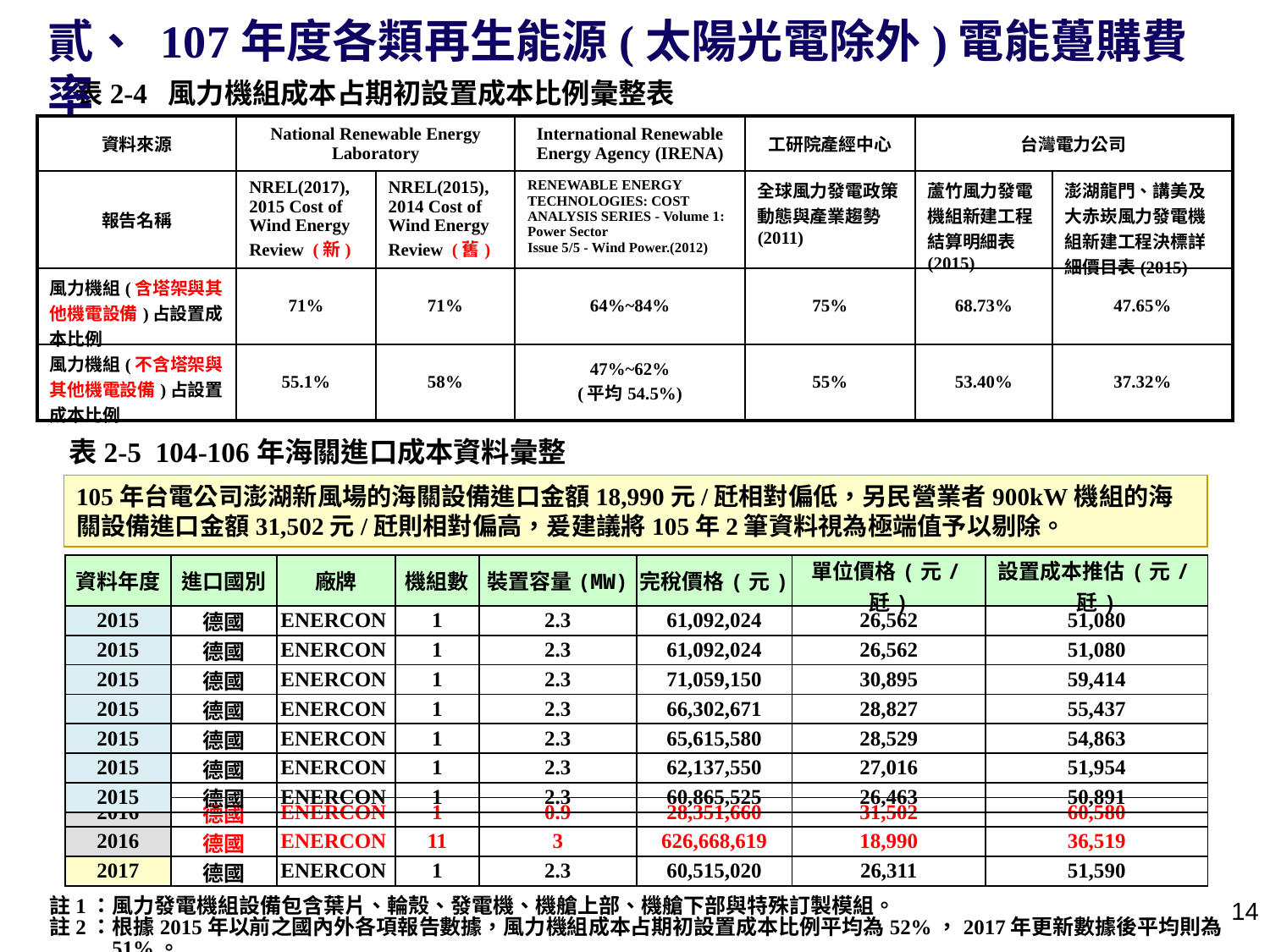

貳、 107年度各類再生能源(太陽光電除外)電能躉購費率
表2-4  風力機組成本占期初設置成本比例彙整表
| 資料來源 | National Renewable Energy Laboratory |  | International Renewable Energy Agency (IRENA) | 工研院產經中心 | 台灣電力公司 |  |
| --- | --- | --- | --- | --- | --- | --- |
| 報告名稱 | NREL(2017), 2015 Cost of Wind Energy Review (新) | NREL(2015), 2014 Cost of Wind Energy Review (舊) | RENEWABLE ENERGY TECHNOLOGIES: COST ANALYSIS SERIES - Volume 1: Power Sector Issue 5/5 - Wind Power.(2012) | 全球風力發電政策動態與產業趨勢(2011) | 蘆竹風力發電機組新建工程結算明細表(2015) | 澎湖龍門、講美及大赤崁風力發電機組新建工程決標詳細價目表(2015) |
| 風力機組(含塔架與其他機電設備)占設置成本比例 | 71% | 71% | 64%~84% | 75% | 68.73% | 47.65% |
| 風力機組(不含塔架與其他機電設備)占設置成本比例 | 55.1% | 58% | 47%~62% (平均54.5%) | 55% | 53.40% | 37.32% |
表2-5  104-106年海關進口成本資料彙整
105年台電公司澎湖新風場的海關設備進口金額18,990元/瓩相對偏低，另民營業者900kW機組的海關設備進口金額31,502元/瓩則相對偏高，爰建議將105年2筆資料視為極端值予以剔除。
| 資料年度 | 進口國別 | 廠牌 | 機組數 | 裝置容量(MW) | 完稅價格(元) | 單位價格(元/瓩) | 設置成本推估(元/瓩) |
| --- | --- | --- | --- | --- | --- | --- | --- |
| 2015 | 德國 | ENERCON | 1 | 2.3 | 61,092,024 | 26,562 | 51,080 |
| 2015 | 德國 | ENERCON | 1 | 2.3 | 61,092,024 | 26,562 | 51,080 |
| 2015 | 德國 | ENERCON | 1 | 2.3 | 71,059,150 | 30,895 | 59,414 |
| 2015 | 德國 | ENERCON | 1 | 2.3 | 66,302,671 | 28,827 | 55,437 |
| 2015 | 德國 | ENERCON | 1 | 2.3 | 65,615,580 | 28,529 | 54,863 |
| 2015 | 德國 | ENERCON | 1 | 2.3 | 62,137,550 | 27,016 | 51,954 |
| 2015 | 德國 | ENERCON | 1 | 2.3 | 60,865,525 | 26,463 | 50,891 |
| 2016 | 德國 | ENERCON | 1 | 0.9 | 28,351,660 | 31,502 | 60,580 |
| --- | --- | --- | --- | --- | --- | --- | --- |
| 2016 | 德國 | ENERCON | 11 | 3 | 626,668,619 | 18,990 | 36,519 |
| 2017 | 德國 | ENERCON | 1 | 2.3 | 60,515,020 | 26,311 | 51,590 |
14
註1：風力發電機組設備包含葉片、輪殼、發電機、機艙上部、機艙下部與特殊訂製模組。
註2：根據2015年以前之國內外各項報告數據，風力機組成本占期初設置成本比例平均為52%，2017年更新數據後平均則為51%。